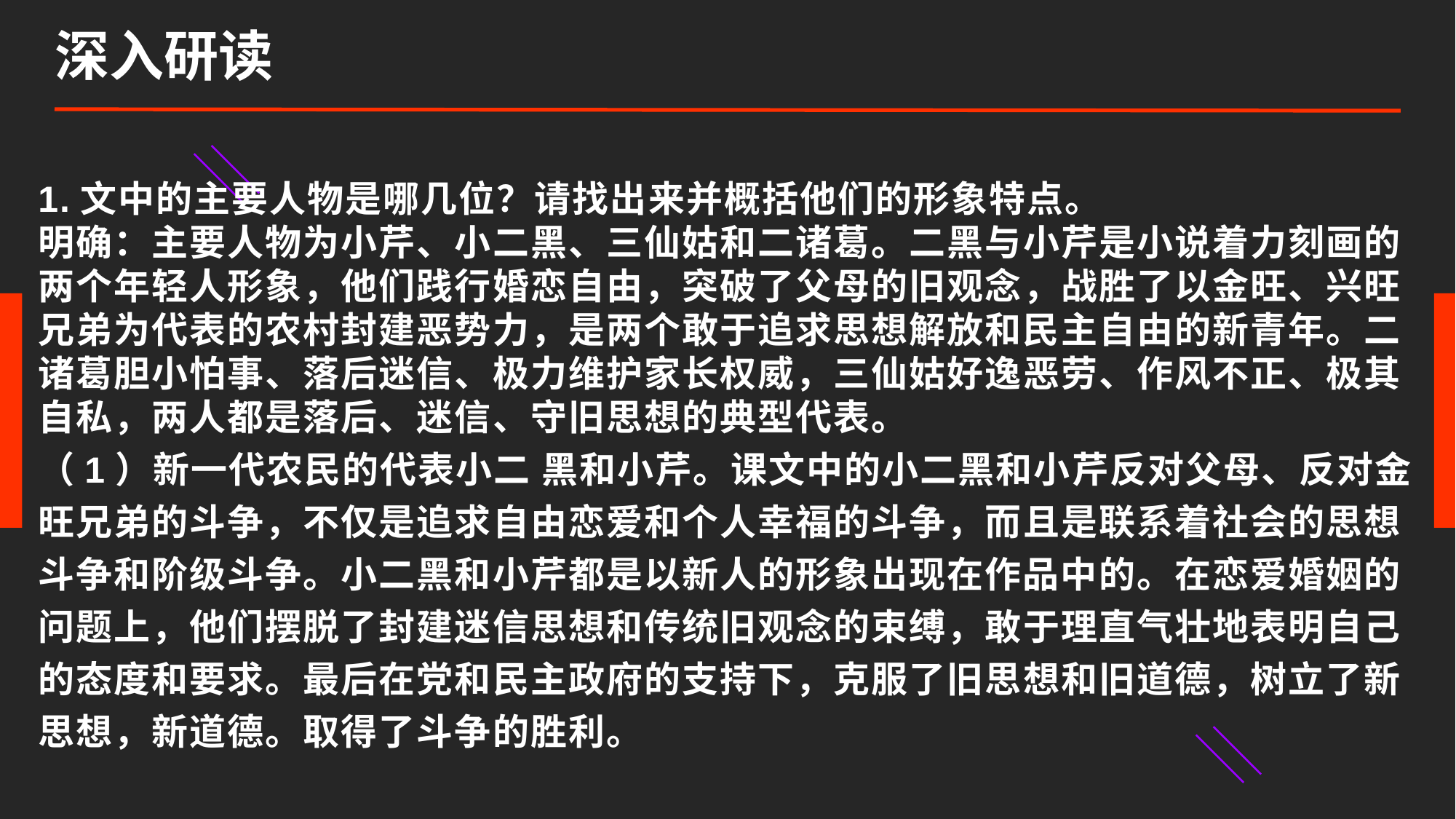

深入研读
1.文中的主要人物是哪几位？请找出来并概括他们的形象特点。
明确：主要人物为小芹、小二黑、三仙姑和二诸葛。二黑与小芹是小说着力刻画的两个年轻人形象，他们践行婚恋自由，突破了父母的旧观念，战胜了以金旺、兴旺兄弟为代表的农村封建恶势力，是两个敢于追求思想解放和民主自由的新青年。二诸葛胆小怕事、落后迷信、极力维护家长权威，三仙姑好逸恶劳、作风不正、极其自私，两人都是落后、迷信、守旧思想的典型代表。
（1）新一代农民的代表小二 黑和小芹。课文中的小二黑和小芹反对父母、反对金旺兄弟的斗争，不仅是追求自由恋爱和个人幸福的斗争，而且是联系着社会的思想斗争和阶级斗争。小二黑和小芹都是以新人的形象出现在作品中的。在恋爱婚姻的问题上，他们摆脱了封建迷信思想和传统旧观念的束缚，敢于理直气壮地表明自己的态度和要求。最后在党和民主政府的支持下，克服了旧思想和旧道德，树立了新思想，新道德。取得了斗争的胜利。